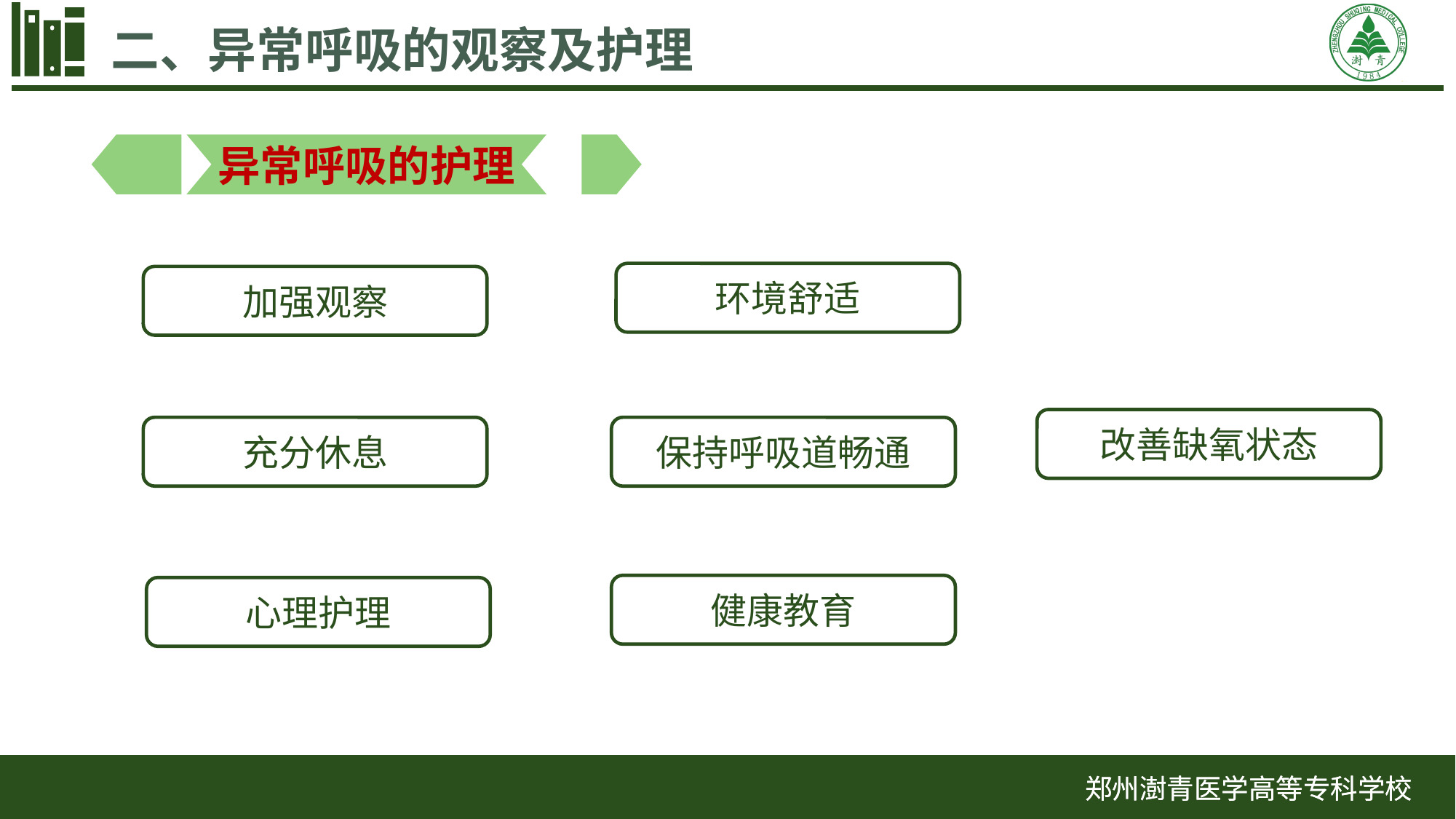

二、异常呼吸的观察及护理
异常呼吸的护理
环境舒适
加强观察
改善缺氧状态
充分休息
保持呼吸道畅通
健康教育
心理护理